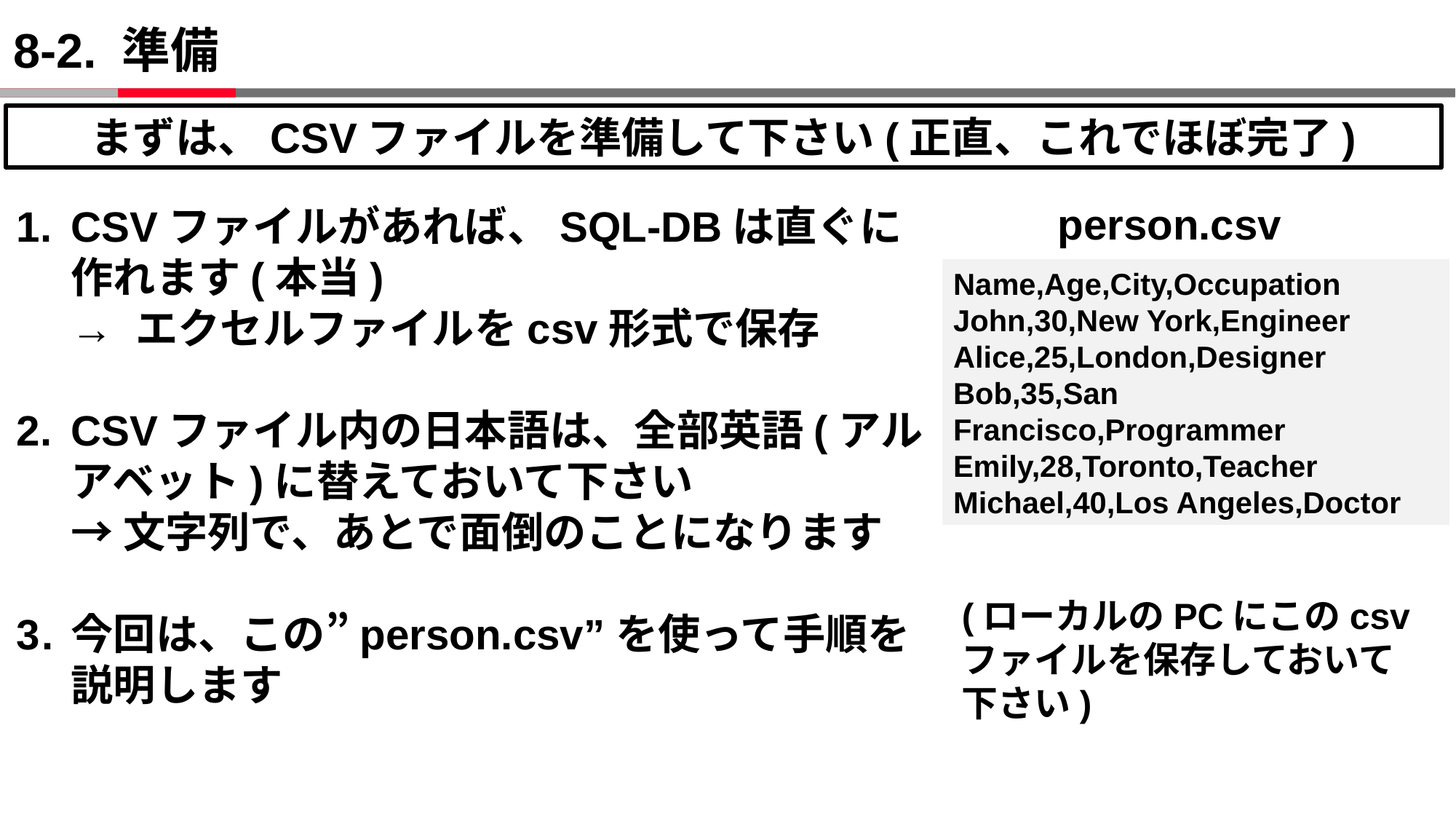

# 8-2. 準備
まずは、CSVファイルを準備して下さい(正直、これでほぼ完了)
person.csv
CSVファイルがあれば、SQL-DBは直ぐに作れます(本当)
→ エクセルファイルをcsv形式で保存

CSVファイル内の日本語は、全部英語(アルアベット)に替えておいて下さい
→ 文字列で、あとで面倒のことになります

今回は、この”person.csv”を使って手順を説明します
Name,Age,City,Occupation
John,30,New York,Engineer
Alice,25,London,Designer
Bob,35,San Francisco,Programmer
Emily,28,Toronto,Teacher
Michael,40,Los Angeles,Doctor
(ローカルのPCにこのcsvファイルを保存しておいて下さい)